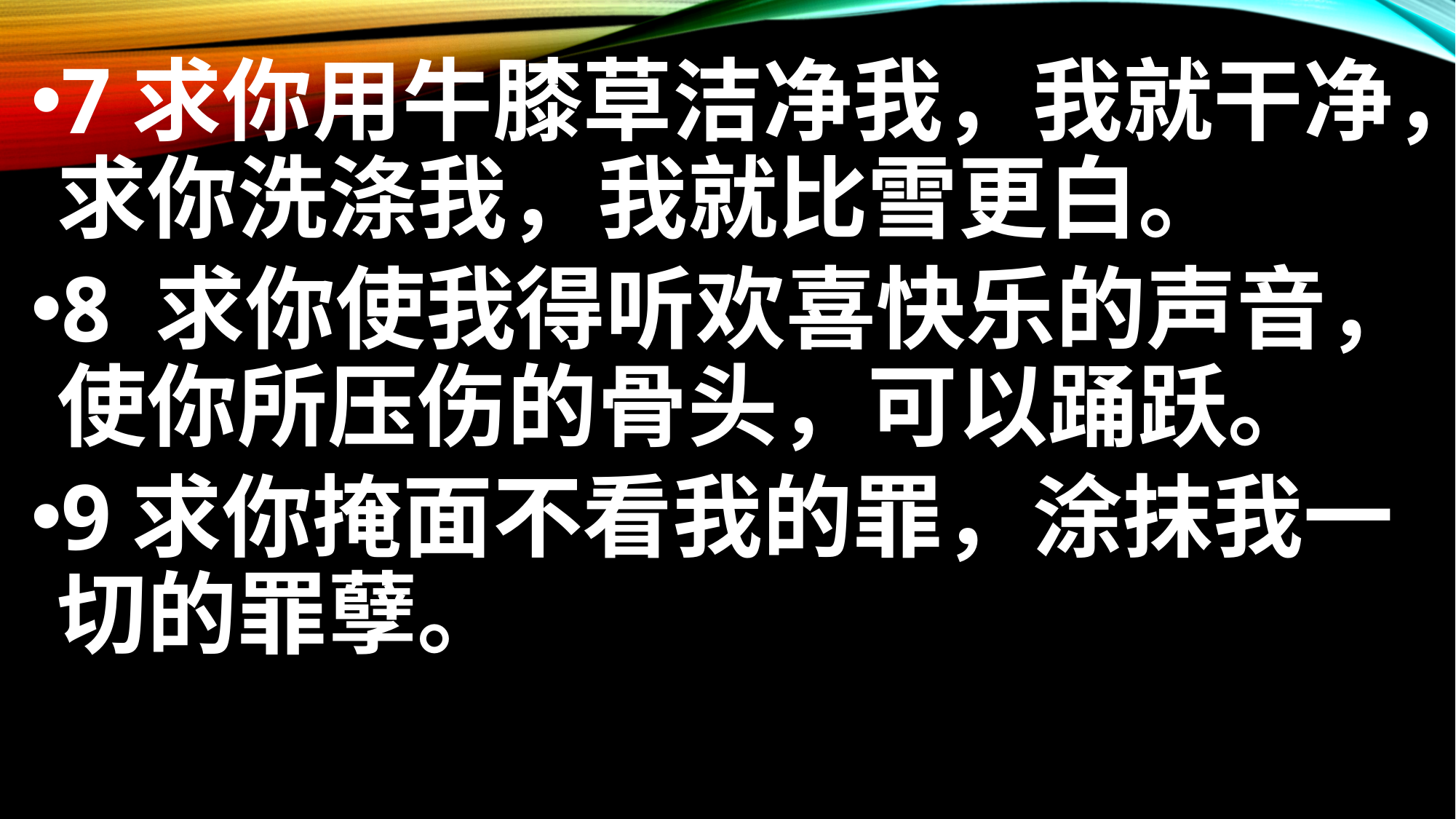

7求你用牛膝草洁净我，我就干净，求你洗涤我，我就比雪更白。
8	求你使我得听欢喜快乐的声音，使你所压伤的骨头，可以踊跃。
9求你掩面不看我的罪，涂抹我一切的罪孽。